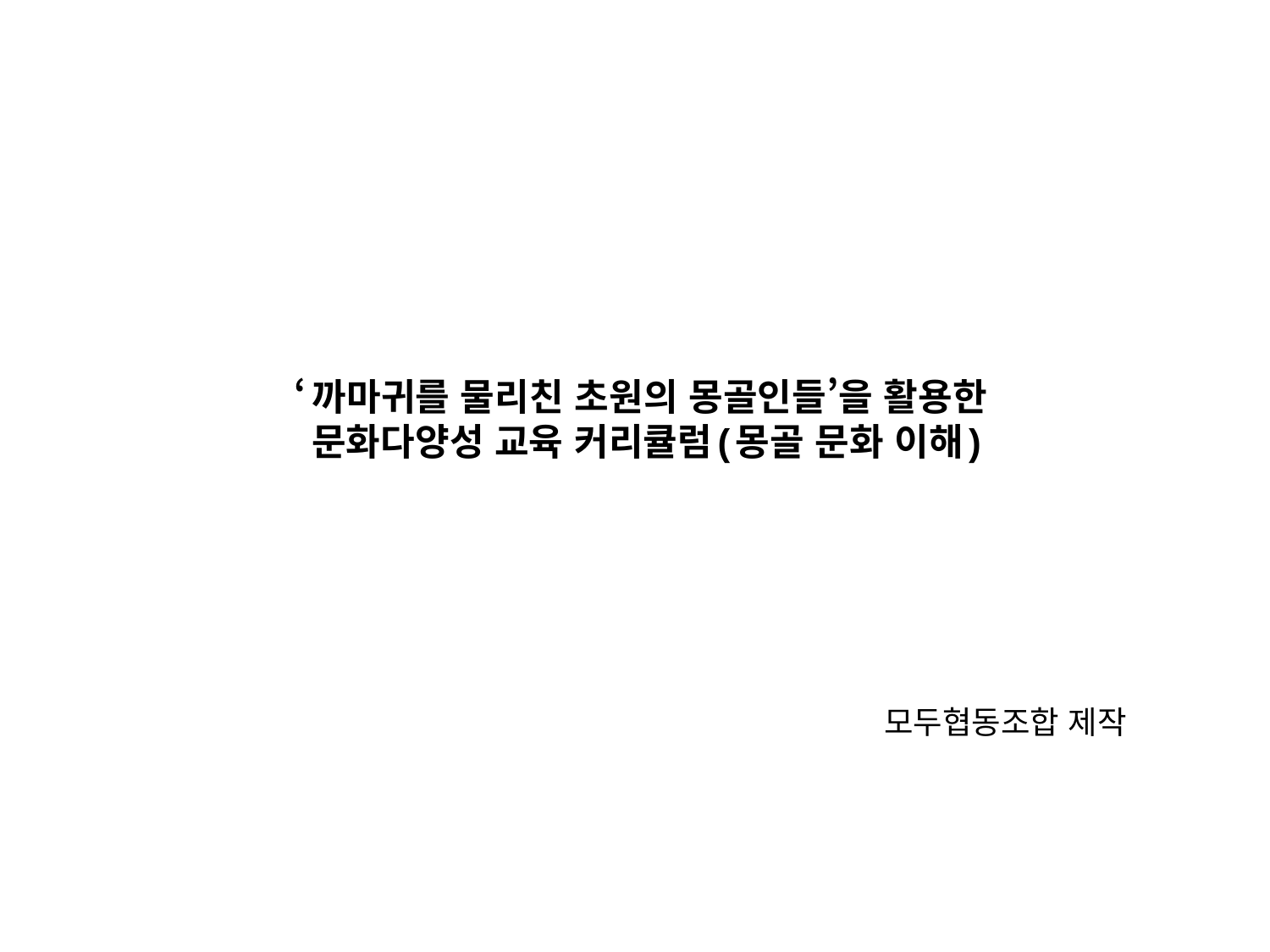

# ‘까마귀를 물리친 초원의 몽골인들’을 활용한 문화다양성 교육 커리큘럼(몽골 문화 이해)
모두협동조합 제작